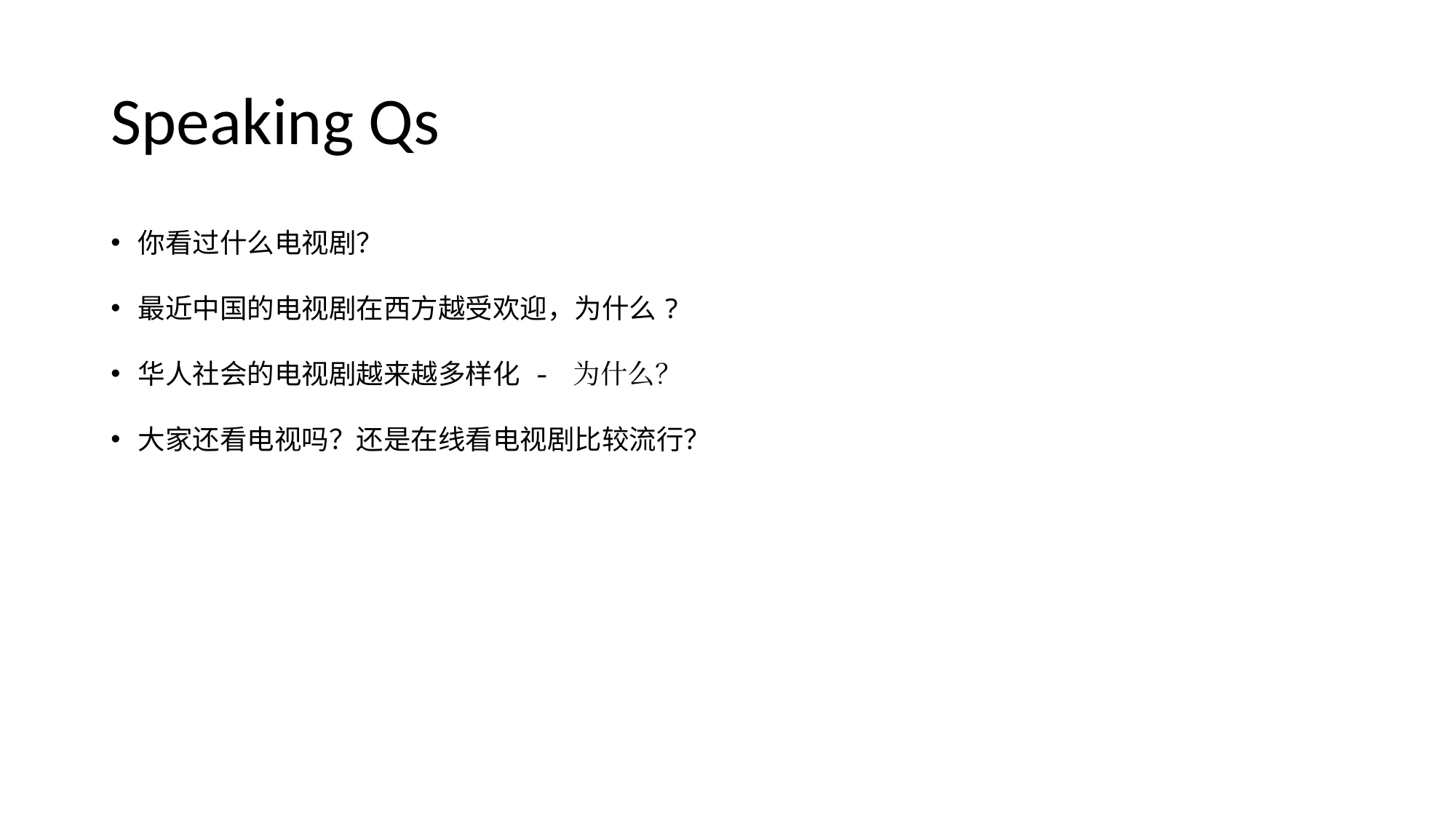

# Speaking Qs
你看过什么电视剧？
最近中国的电视剧在西方越受欢迎，为什么?
华人社会的电视剧越来越多样化 - 为什么？
大家还看电视吗？还是在线看电视剧比较流行？